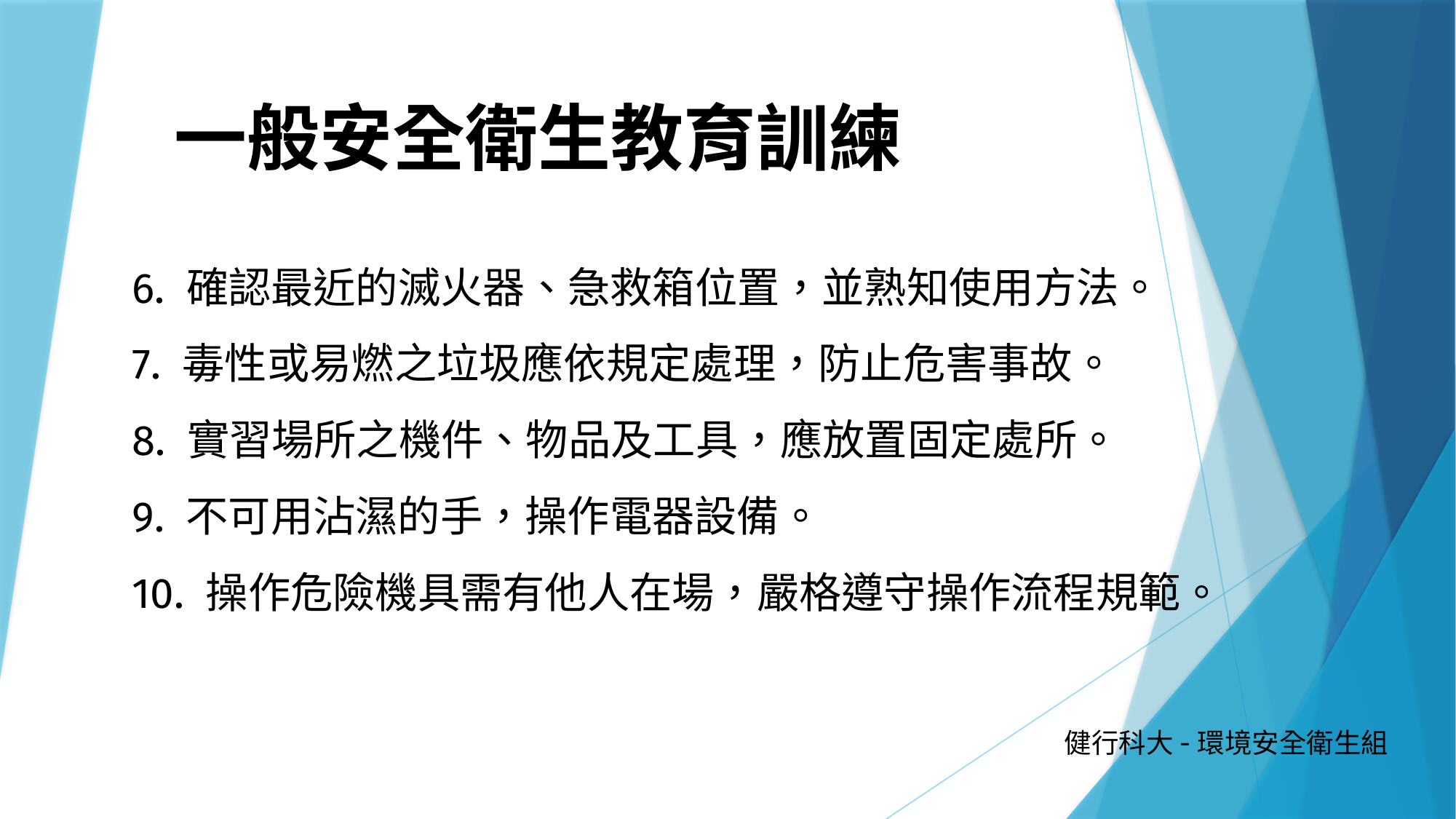

# 一般安全衛生教育訓練
6. 確認最近的滅火器、急救箱位置，並熟知使用方法。
7. 毒性或易燃之垃圾應依規定處理，防止危害事故。
8. 實習場所之機件、物品及工具，應放置固定處所。
9. 不可用沾濕的手，操作電器設備。
10. 操作危險機具需有他人在場，嚴格遵守操作流程規範。

健行科大-環境安全衛生組